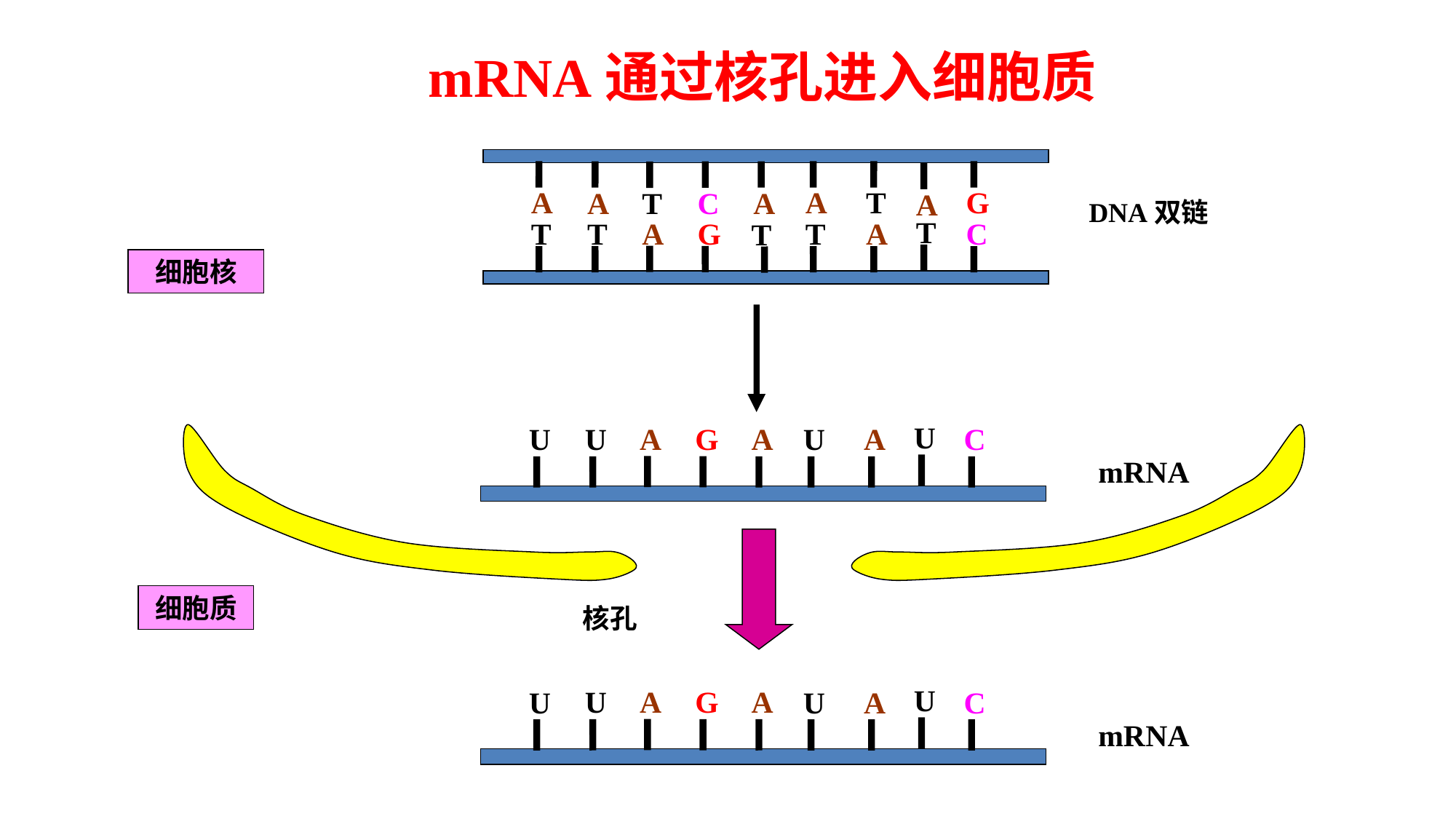

mRNA通过核孔进入细胞质

A
A
T
G
A
C
A
T
A
T

A

T

G

T

T

A

C

T
DNA双链
细胞核

U

A

U

G

A

U

U

A

C

mRNA

细胞质
 核孔
U

A

U

G

A

U

U

A

C

mRNA